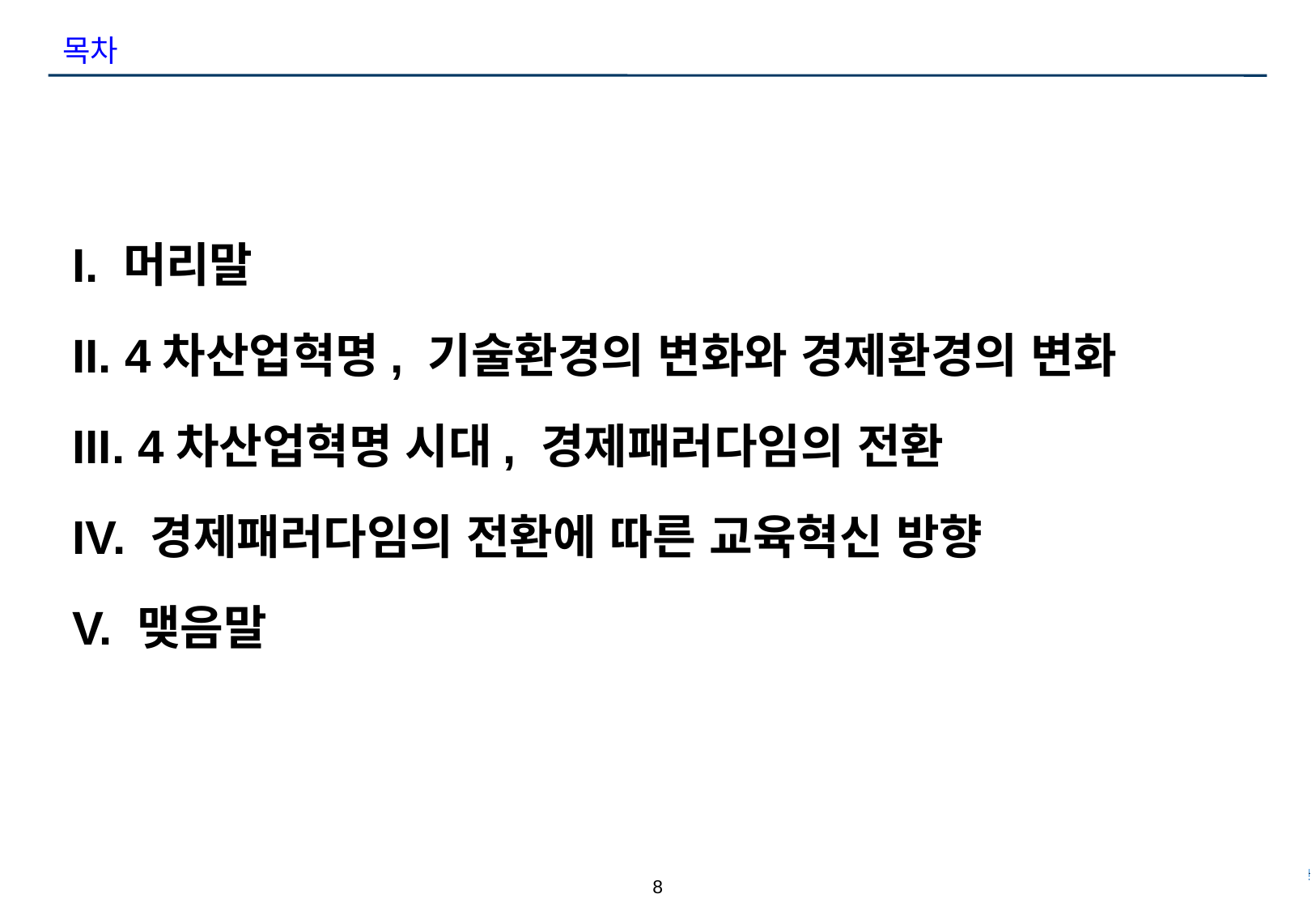

# 목차
I. 머리말
II. 4차산업혁명, 기술환경의 변화와 경제환경의 변화
III. 4차산업혁명 시대, 경제패러다임의 전환
IV. 경제패러다임의 전환에 따른 교육혁신 방향
V. 맺음말